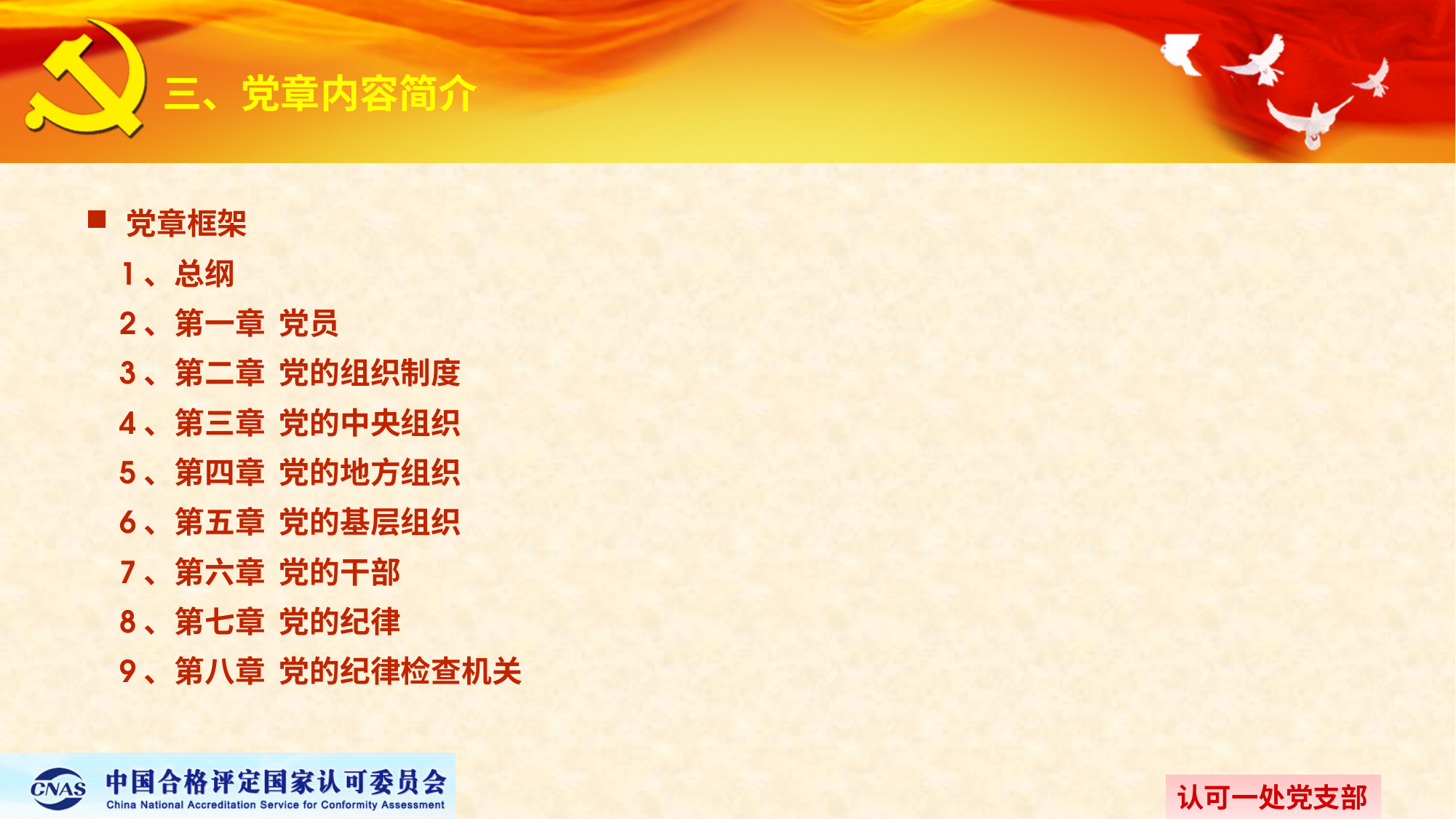

# 三、党章内容简介
党章框架
    1、总纲
    2、第一章  党员
    3、第二章  党的组织制度
    4、第三章  党的中央组织
    5、第四章  党的地方组织
    6、第五章  党的基层组织
    7、第六章  党的干部
    8、第七章  党的纪律
    9、第八章  党的纪律检查机关